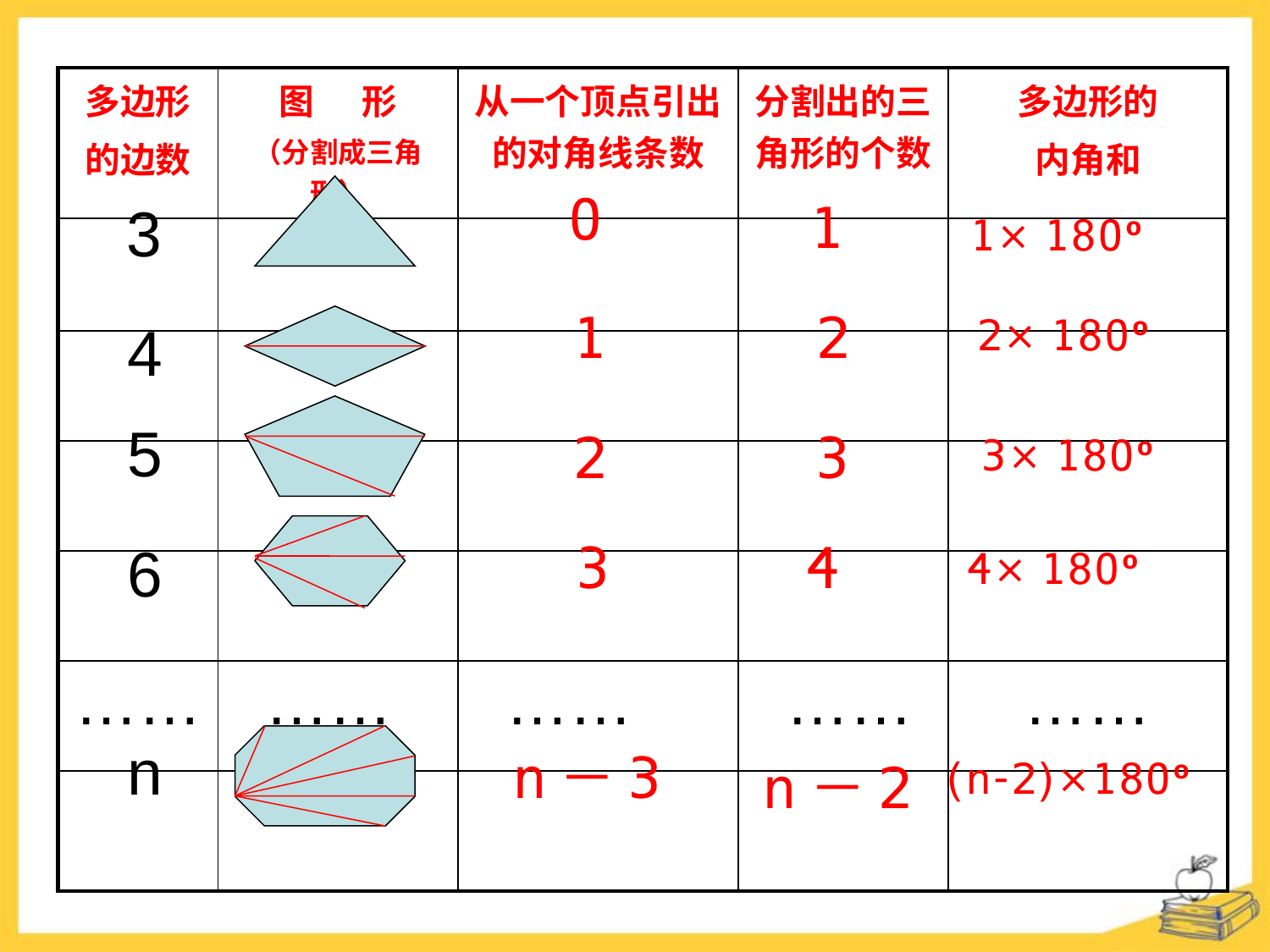

| 多边形 的边数 | 图 形 （分割成三角形） | 从一个顶点引出的对角线条数 | 分割出的三角形的个数 | 多边形的 内角和 |
| --- | --- | --- | --- | --- |
|  |  |  |  |  |
|  |  |  |  |  |
|  |  |  |  |  |
|  |  |  |  |  |
| …… | …… | …… | …… | …… |
|  |  |  |  |  |

0
1
3
1× 180º

1
2
2× 180º

4

5
2
3
3× 180º

3
4
6
4× 180º

n

n－3
n－2
(n-2)×180º